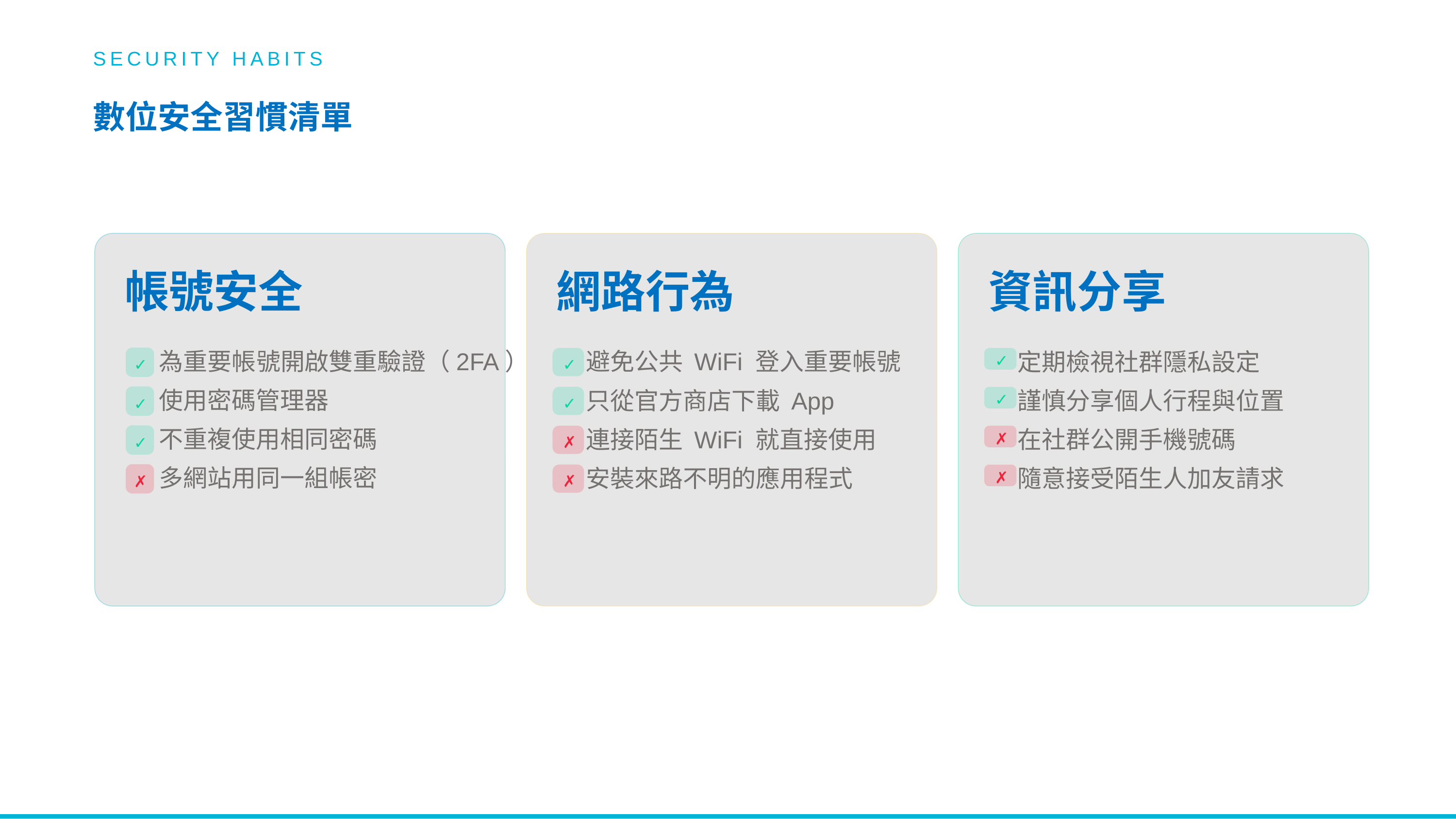

SECURITY HABITS
數位安全習慣清單

帳號安全
網路行為
資訊分享
為重要帳號開啟雙重驗證（2FA）
避免公共 WiFi 登入重要帳號
定期檢視社群隱私設定

✓

✓
✓

使用密碼管理器
只從官方商店下載 App
謹慎分享個人行程與位置

✓

✓
✓

不重複使用相同密碼
連接陌生 WiFi 就直接使用
在社群公開手機號碼

✓

✗
✗

多網站用同一組帳密
安裝來路不明的應用程式
隨意接受陌生人加友請求

✗

✗
✗